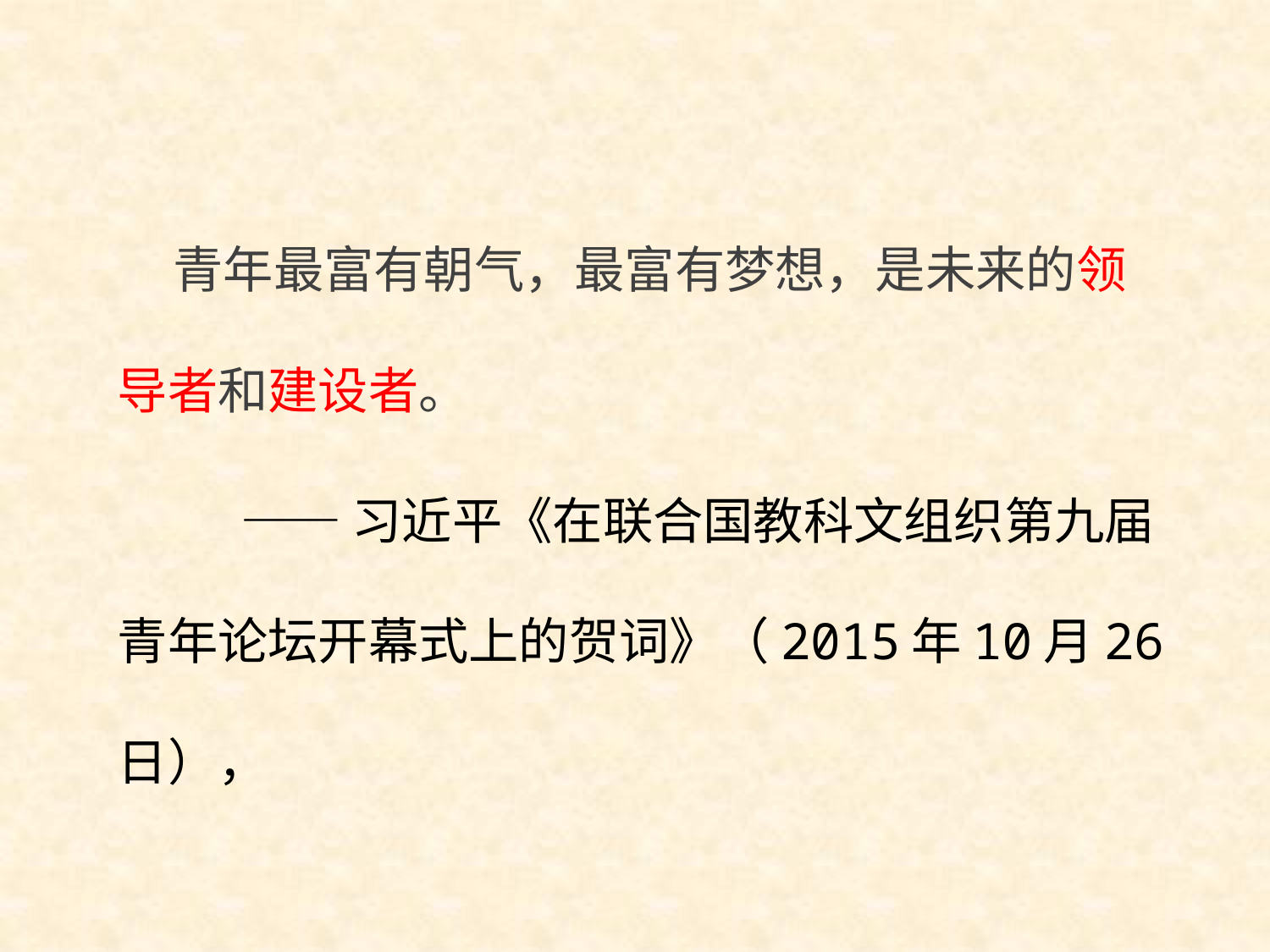

青年最富有朝气，最富有梦想，是未来的领导者和建设者。
           ——习近平《在联合国教科文组织第九届青年论坛开幕式上的贺词》（2015年10月26日），

109